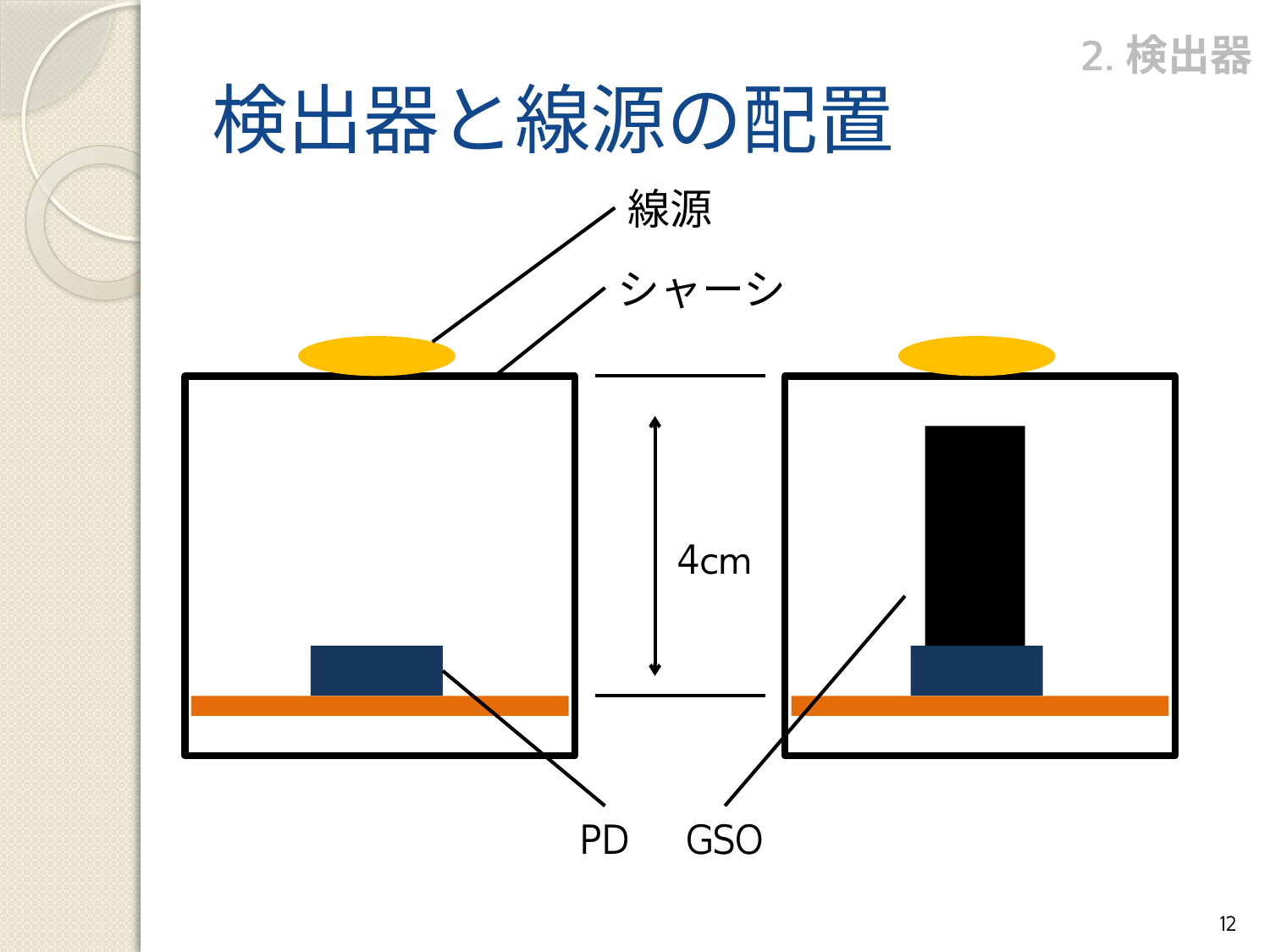

2.検出器
# 検出器と線源の配置
線源
シャーシ

4cm
PD
GSO
12